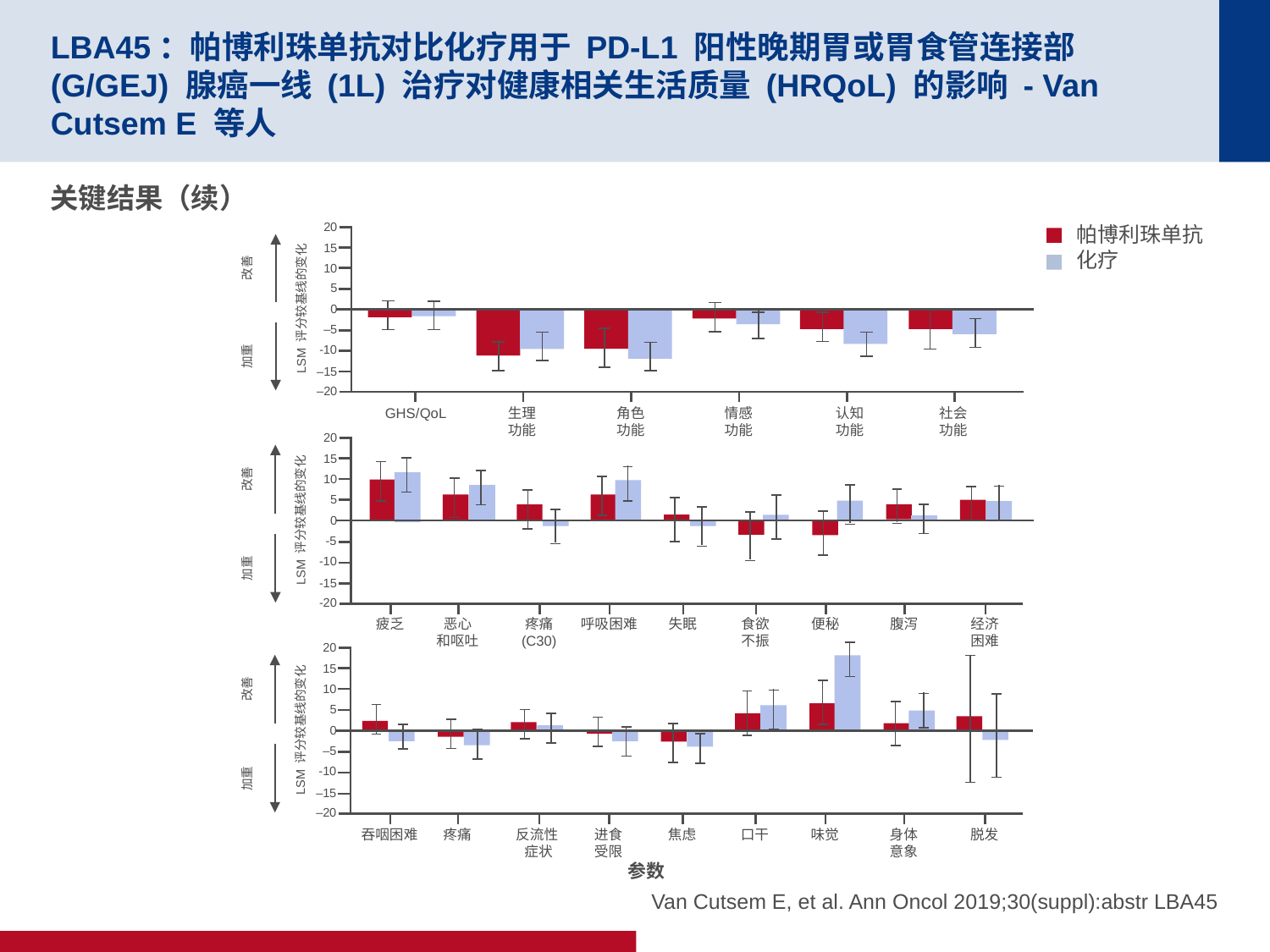

# LBA45：帕博利珠单抗对比化疗用于 PD-L1 阳性晚期胃或胃食管连接部 (G/GEJ) 腺癌一线 (1L) 治疗对健康相关生活质量 (HRQoL) 的影响 - Van Cutsem E 等人
关键结果（续）
20
帕博利珠单抗
化疗

15
10
改善

5
0
LSM 评分较基线的变化

–5
-10
加重
–15
–20
GHS/QoL
生理
功能
角色
功能
情感
功能
认知
功能
社会
功能
20
15
10
5
0
-5
-10
-15
-20
改善
LSM 评分较基线的变化
加重
疲乏
恶心
和呕吐
疼痛
(C30)
呼吸困难
失眠
食欲
不振
便秘
腹泻
经济
困难
20
15
10
5
0
–5
-10
–15
–20
改善
LSM 评分较基线的变化
加重
吞咽困难
疼痛
反流性
症状
进食
受限
焦虑
口干

味觉
身体
意象
脱发
Van Cutsem E, et al. Ann Oncol 2019;30(suppl):abstr LBA45
参数